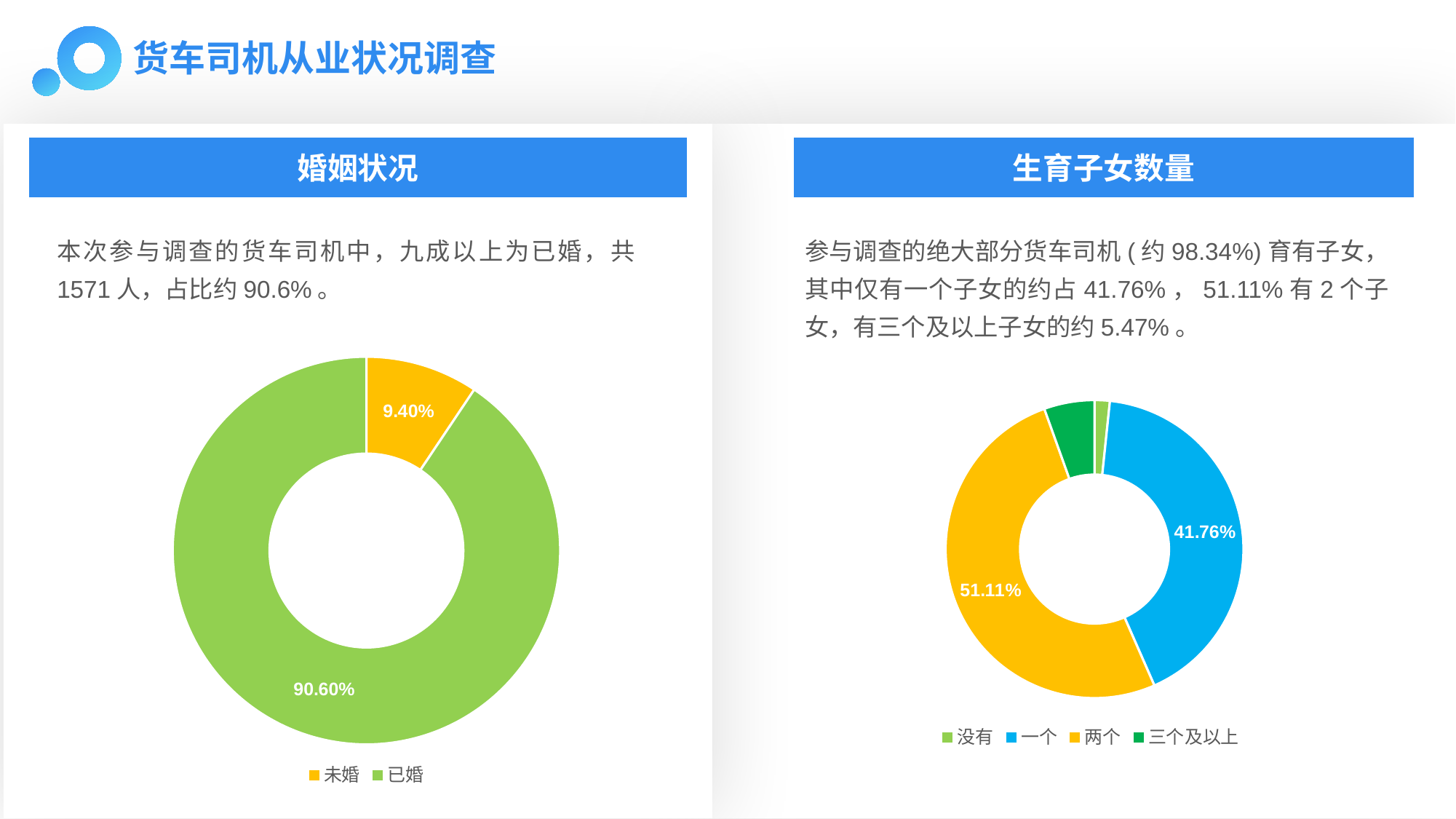

货车司机从业状况调查

婚姻状况

生育子女数量
本次参与调查的货车司机中，九成以上为已婚，共1571人，占比约90.6%。
参与调查的绝大部分货车司机(约98.34%)育有子女，其中仅有一个子女的约占41.76%，51.11%有2个子女，有三个及以上子女的约5.47%。

### Chart

| Category |  |
|---|---|
| 未婚 | 0.094002306805075 |
| 已婚 | 0.905997693194925 |

### Chart

| Category |  |
|---|---|
| 没有 | 0.0165499681731381 |
| 一个 | 0.417568427753024 |
| 两个 | 0.511139401654997 |
| 三个及以上 | 0.0547422024188415 |